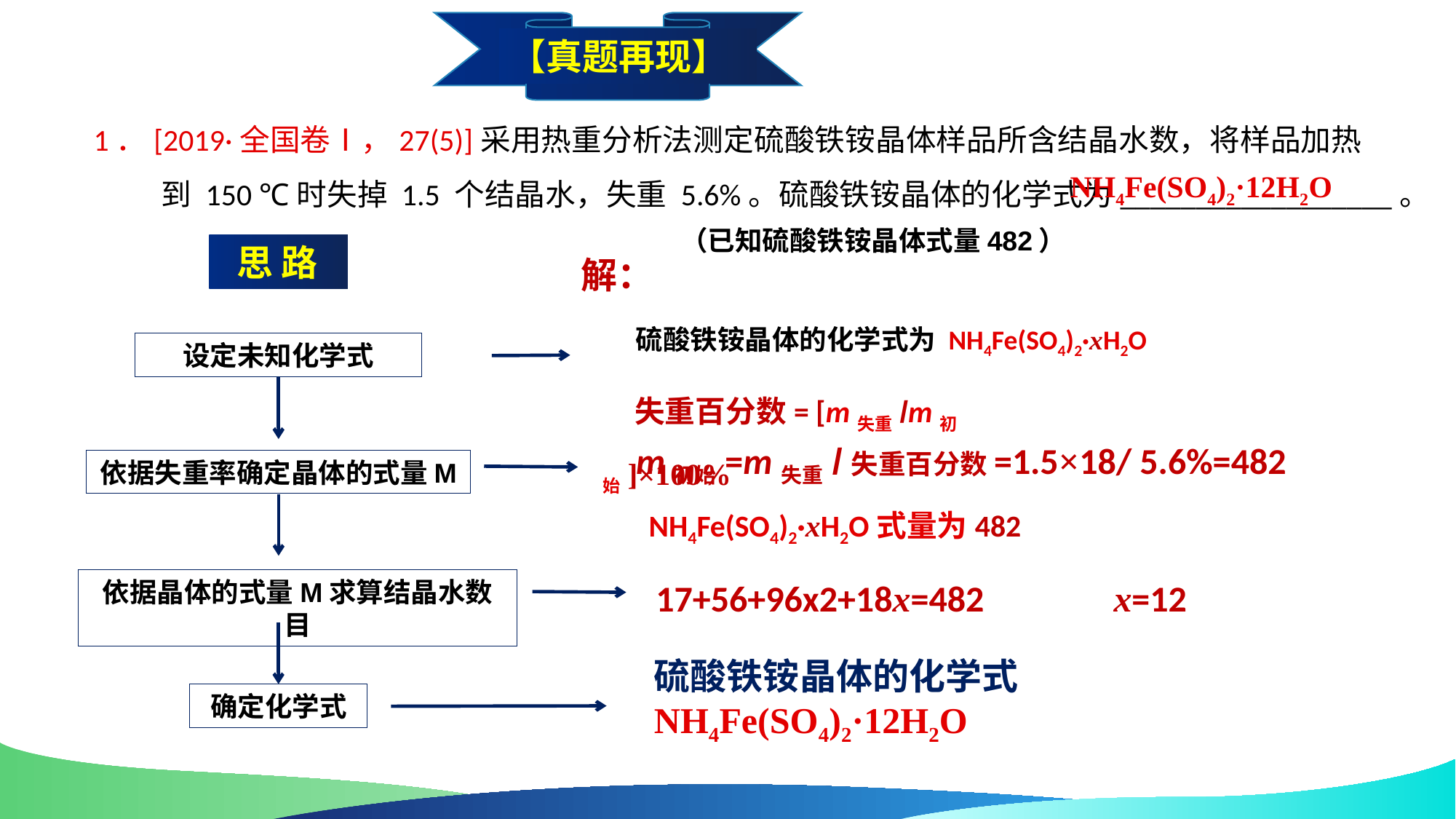

【真题再现】
1．[2019·全国卷Ⅰ，27(5)]采用热重分析法测定硫酸铁铵晶体样品所含结晶水数，将样品加热
         到 150 ℃时失掉 1.5 个结晶水，失重 5.6%。硫酸铁铵晶体的化学式为__________________。
NH4Fe(SO4)2·12H2O
（已知硫酸铁铵晶体式量482）
 思 路
解：
硫酸铁铵晶体的化学式为 NH4Fe(SO4)2·xH2O
设定未知化学式
失重百分数= [m失重/m初始]×100%
m初始=m失重/失重百分数=1.5×18/ 5.6%=482
依据失重率确定晶体的式量M
NH4Fe(SO4)2·xH2O式量为482
依据晶体的式量M求算结晶水数目
17+56+96x2+18x=482
x=12
硫酸铁铵晶体的化学式
NH4Fe(SO4)2·12H2O
确定化学式